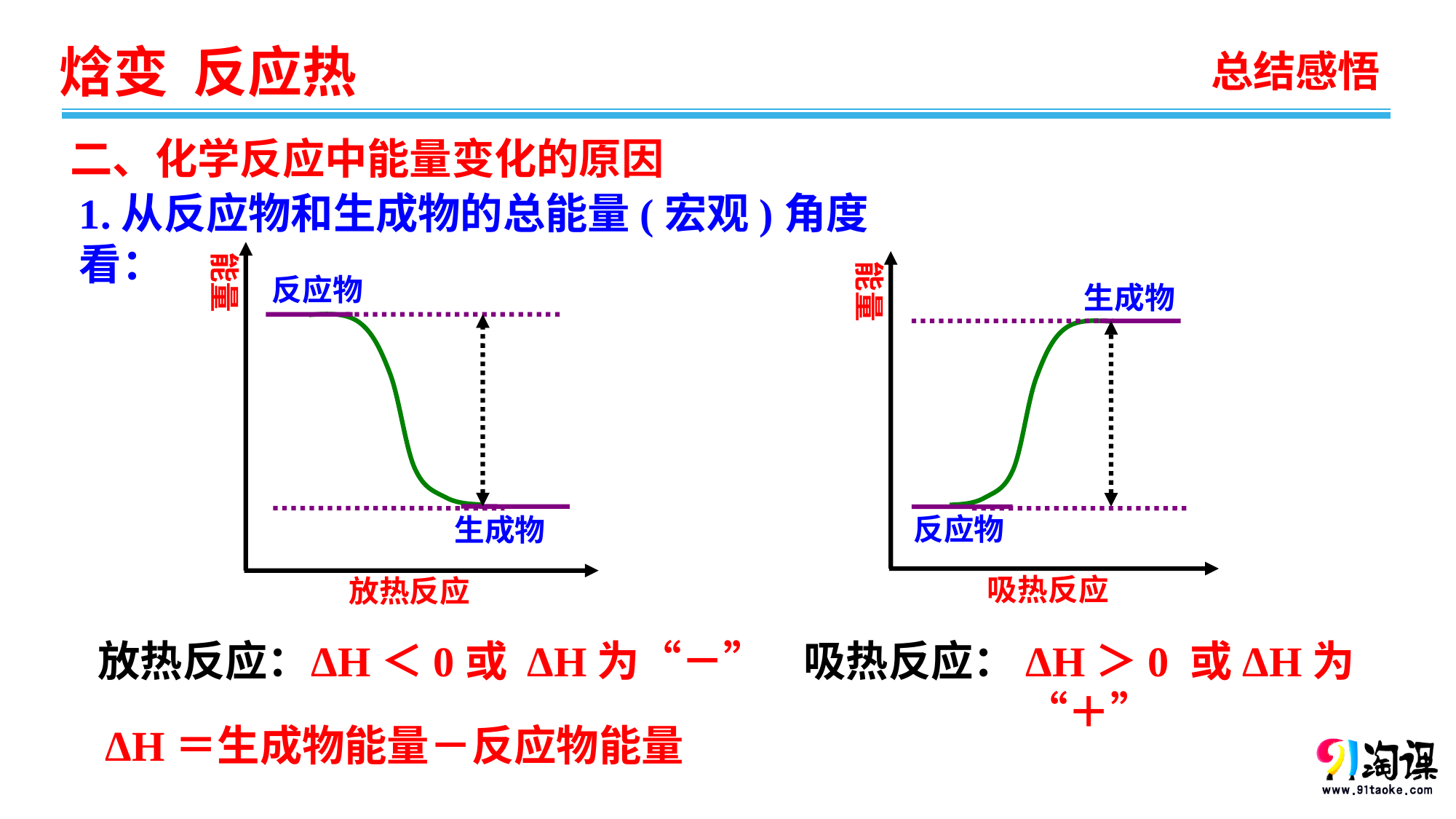

总结感悟
二、化学反应中能量变化的原因
1.从反应物和生成物的总能量(宏观)角度看：
能量

反应物

生成物

放热反应

能量

生成物

反应物

吸热反应

放热反应：
ΔH＜0或 ΔH为“－”
吸热反应：
ΔH＞0 或ΔH为“＋”
ΔH＝生成物能量－反应物能量